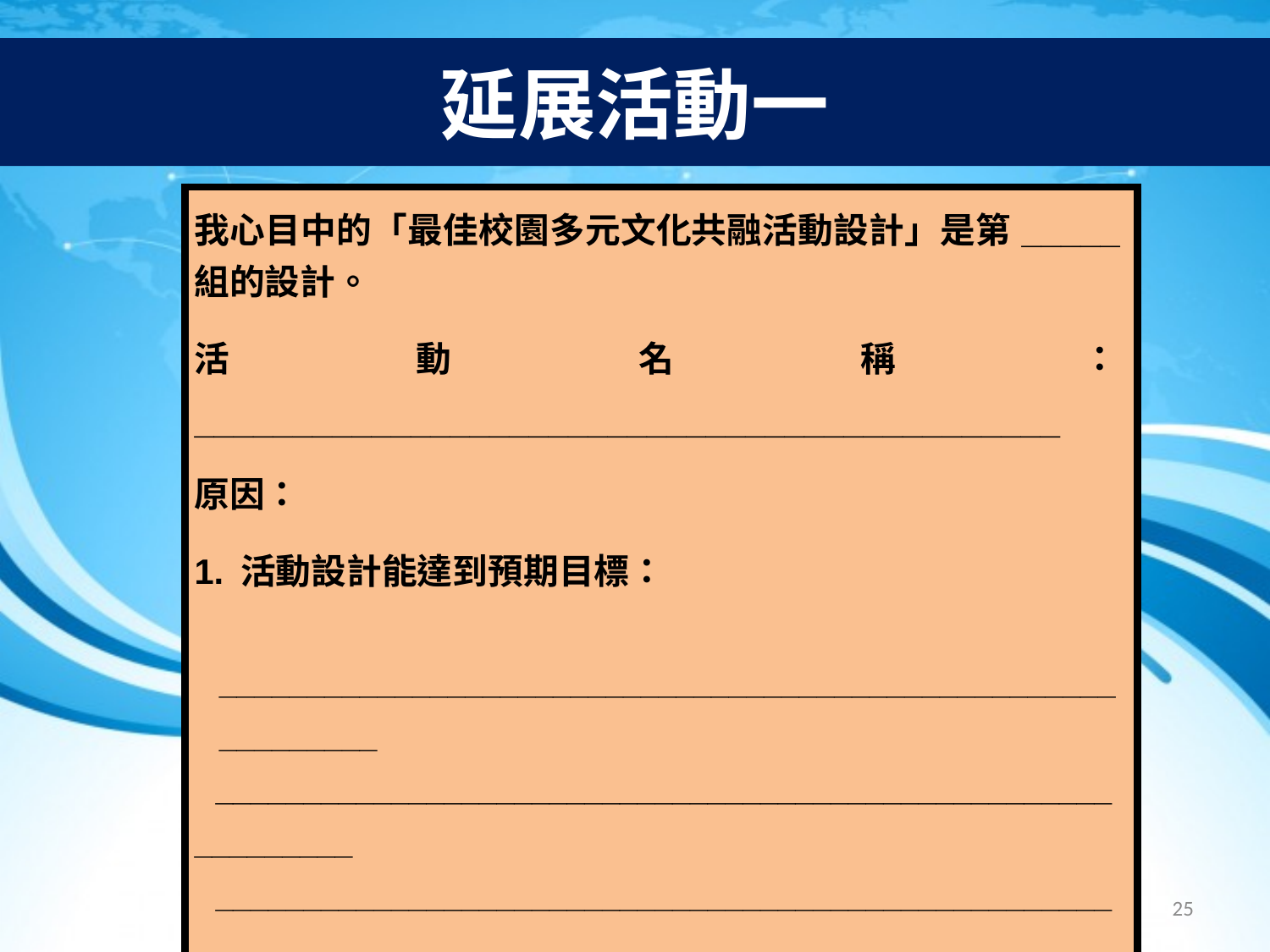

# 延展活動一
| 我心目中的「最佳校園多元文化共融活動設計」是第\_\_\_\_\_組的設計。 活動名稱：\_\_\_\_\_\_\_\_\_\_\_\_\_\_\_\_\_\_\_\_\_\_\_\_\_\_\_\_\_\_\_\_\_\_\_\_\_\_\_\_\_\_\_\_ 原因： 1. 活動設計能達到預期目標： \_\_\_\_\_\_\_\_\_\_\_\_\_\_\_\_\_\_\_\_\_\_\_\_\_\_\_\_\_\_\_\_\_\_\_\_\_\_\_\_\_\_\_\_\_\_\_\_\_\_\_\_\_\_\_\_\_\_\_\_ \_\_\_\_\_\_\_\_\_\_\_\_\_\_\_\_\_\_\_\_\_\_\_\_\_\_\_\_\_\_\_\_\_\_\_\_\_\_\_\_\_\_\_\_\_\_\_\_\_\_\_\_\_\_\_\_\_\_\_\_ \_\_\_\_\_\_\_\_\_\_\_\_\_\_\_\_\_\_\_\_\_\_\_\_\_\_\_\_\_\_\_\_\_\_\_\_\_\_\_\_\_\_\_\_\_\_\_\_\_\_\_\_\_\_\_\_\_\_\_\_ 2.活動設計可行性： \_\_\_\_\_\_\_\_\_\_\_\_\_\_\_\_\_\_\_\_\_\_\_\_\_\_\_\_\_\_\_\_\_\_\_\_\_\_\_\_\_\_\_\_\_\_\_\_\_\_\_\_\_\_\_\_\_\_\_\_ \_\_\_\_\_\_\_\_\_\_\_\_\_\_\_\_\_\_\_\_\_\_\_\_\_\_\_\_\_\_\_\_\_\_\_\_\_\_\_\_\_\_\_\_\_\_\_\_\_\_\_\_\_\_\_\_\_\_\_\_ \_\_\_\_\_\_\_\_\_\_\_\_\_\_\_\_\_\_\_\_\_\_\_\_\_\_\_\_\_\_\_\_\_\_\_\_\_\_\_\_\_\_\_\_\_\_\_\_\_\_\_\_\_\_\_\_\_\_\_\_ \_\_\_\_\_\_\_\_\_\_\_\_\_\_\_\_ |
| --- |
25